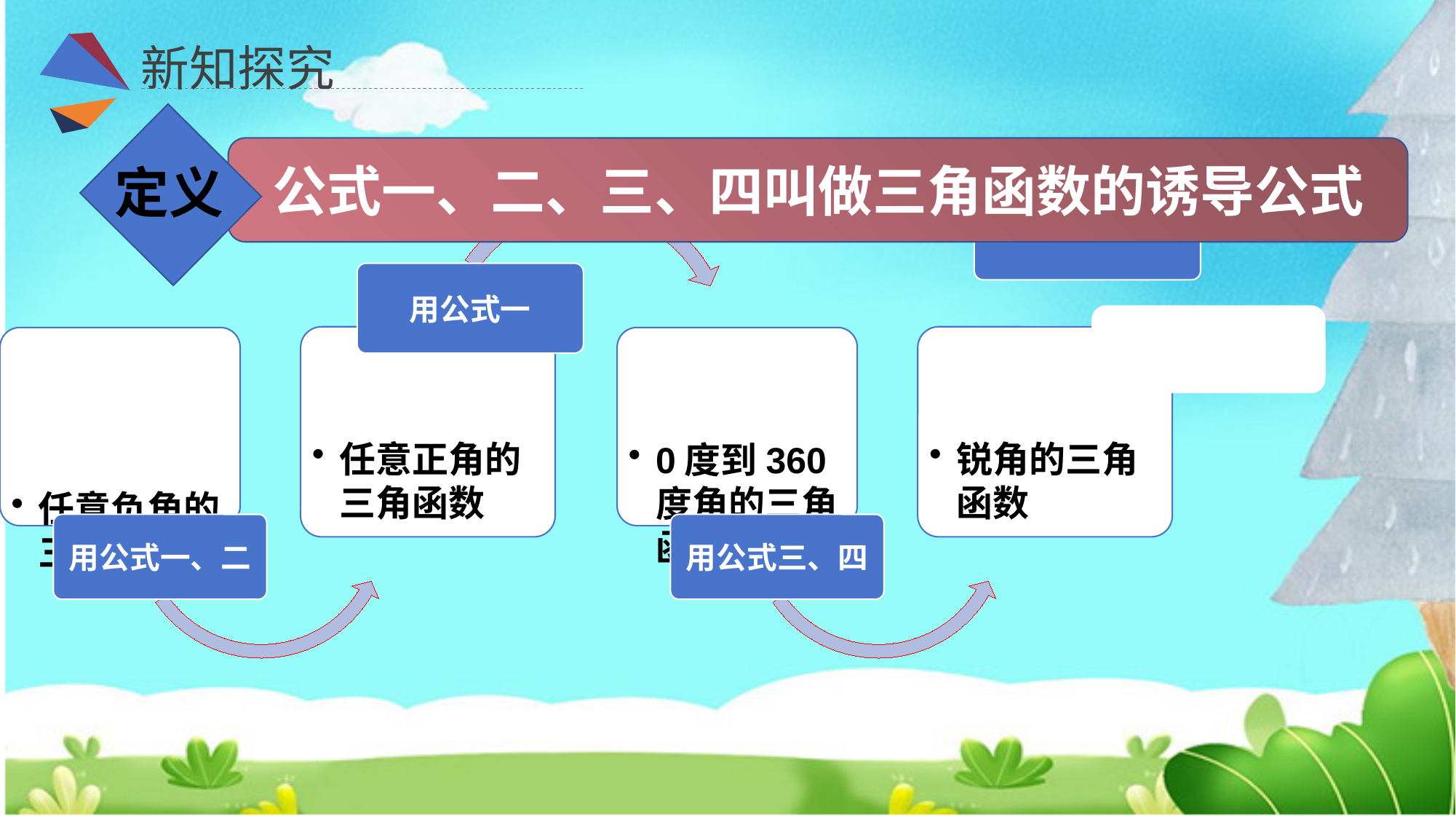

新知探究

任意负角的三角函数
用公式一、二

任意正角的三角函数
用公式一

0度到360度角的三角函数
用公式三、四

锐角的三角函数

公式一、二、三、四叫做三角函数的诱导公式
定义